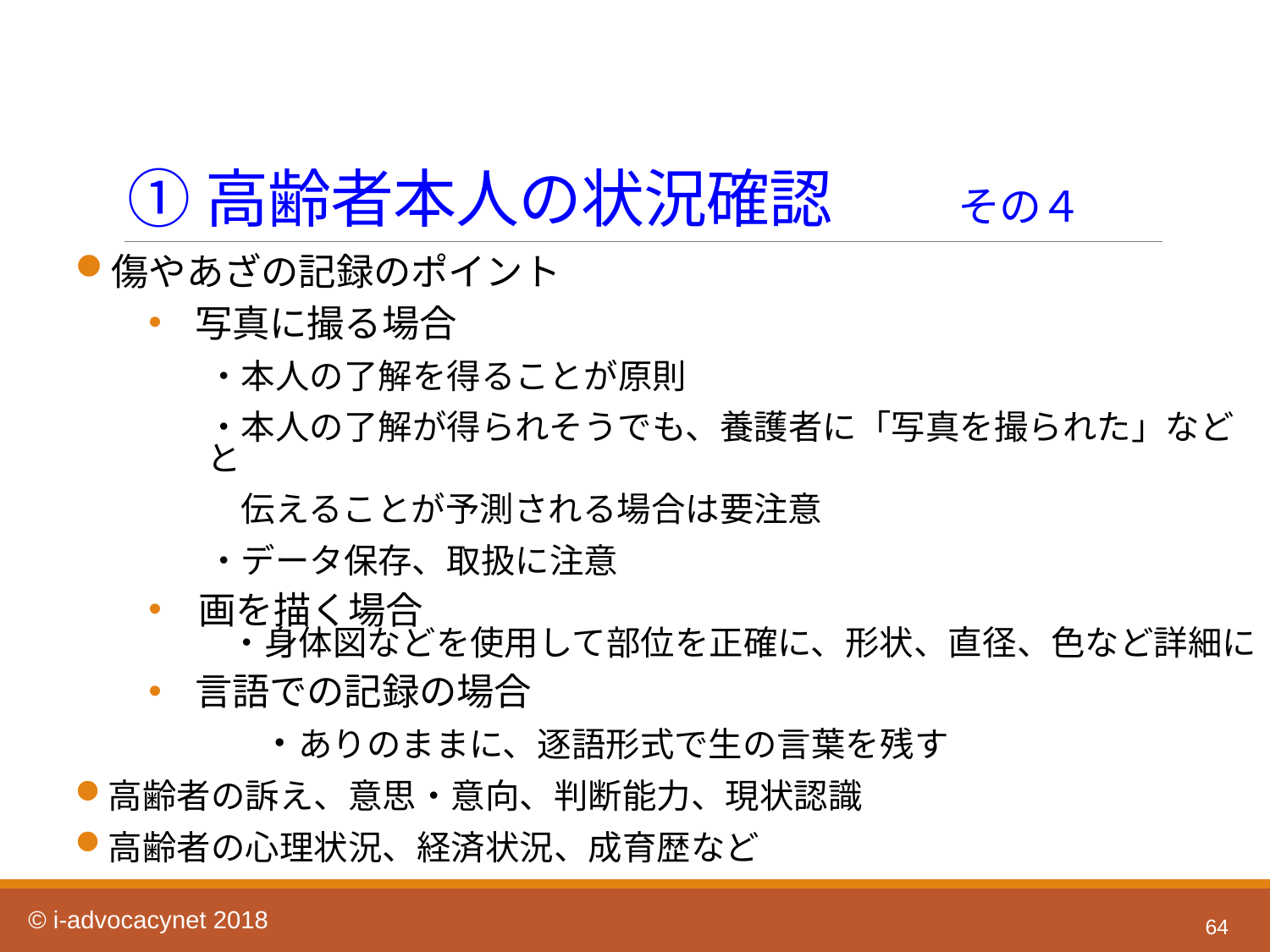

# ①高齢者本人の状況確認　　その４
傷やあざの記録のポイント
写真に撮る場合
・本人の了解を得ることが原則
・本人の了解が得られそうでも、養護者に「写真を撮られた」などと
　伝えることが予測される場合は要注意
・データ保存、取扱に注意
 画を描く場合
　・身体図などを使用して部位を正確に、形状、直径、色など詳細に
言語での記録の場合
　　　・ありのままに、逐語形式で生の言葉を残す
高齢者の訴え、意思・意向、判断能力、現状認識
高齢者の心理状況、経済状況、成育歴など
64